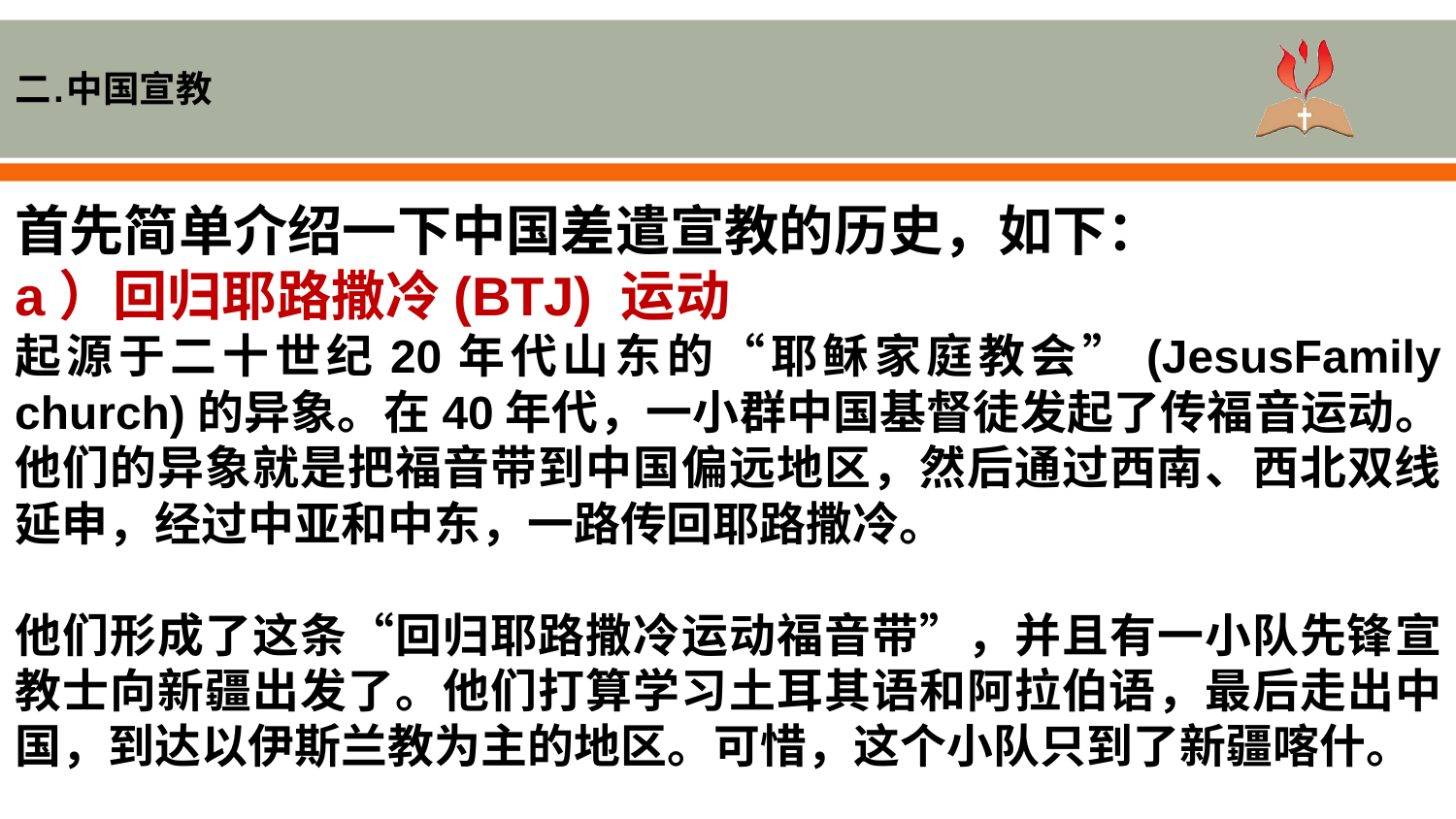

二.中国宣教
首先简单介绍一下中国差遣宣教的历史，如下：
a）回归耶路撒冷(BTJ) 运动
起源于二十世纪20年代山东的“耶稣家庭教会”(JesusFamily church)的异象。在40年代，一小群中国基督徒发起了传福音运动。他们的异象就是把福音带到中国偏远地区，然后通过西南、西北双线延申，经过中亚和中东，一路传回耶路撒冷。

他们形成了这条“回归耶路撒冷运动福音带”，并且有一小队先锋宣教士向新疆出发了。他们打算学习土耳其语和阿拉伯语，最后走出中国，到达以伊斯兰教为主的地区。可惜，这个小队只到了新疆喀什。